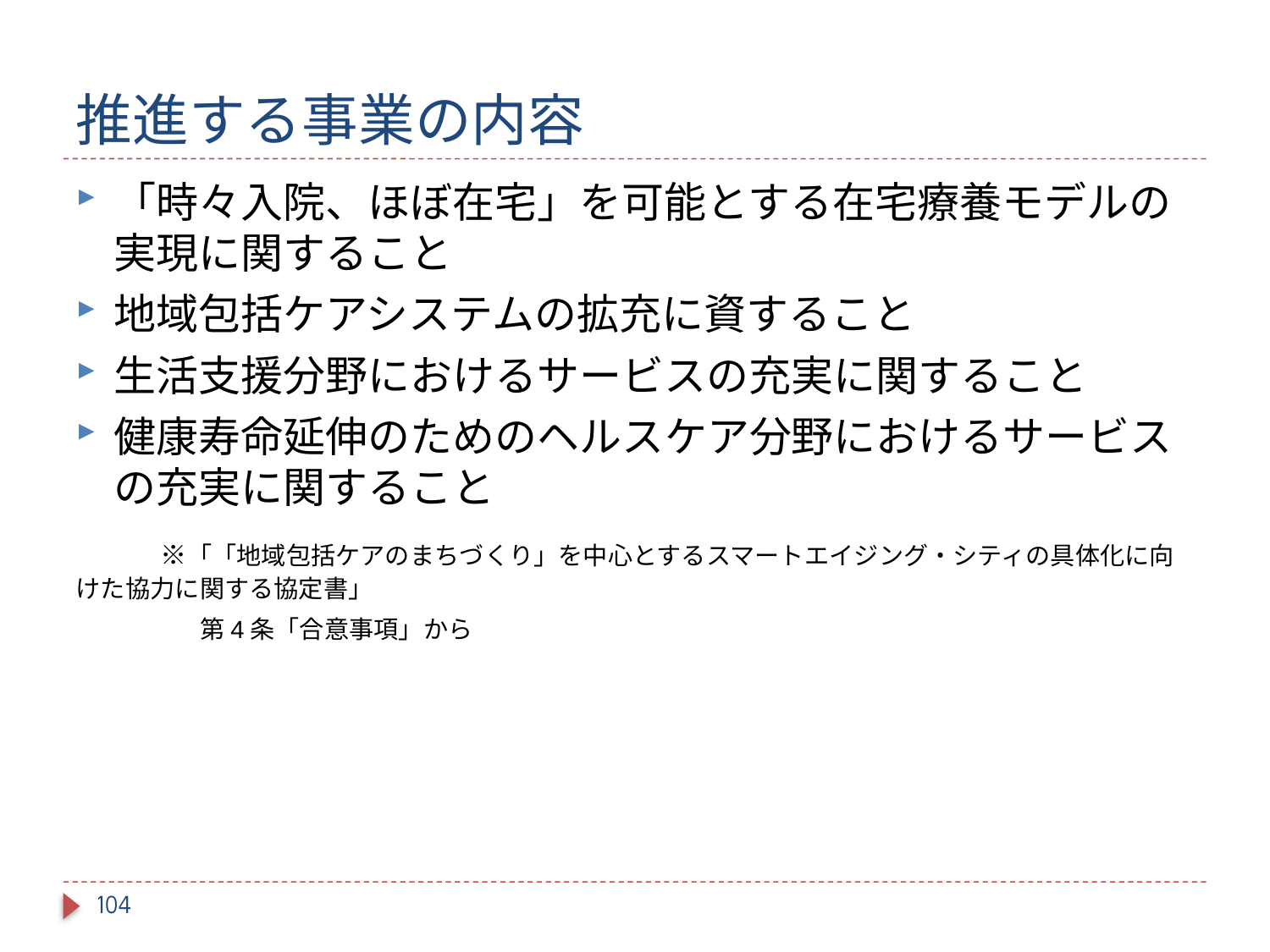

# 推進する事業の内容
「時々入院、ほぼ在宅」を可能とする在宅療養モデルの実現に関すること
地域包括ケアシステムの拡充に資すること
生活支援分野におけるサービスの充実に関すること
健康寿命延伸のためのヘルスケア分野におけるサービスの充実に関すること
　　※「「地域包括ケアのまちづくり」を中心とするスマートエイジング・シティの具体化に向けた協力に関する協定書」
　　　　　第4条「合意事項」から
104